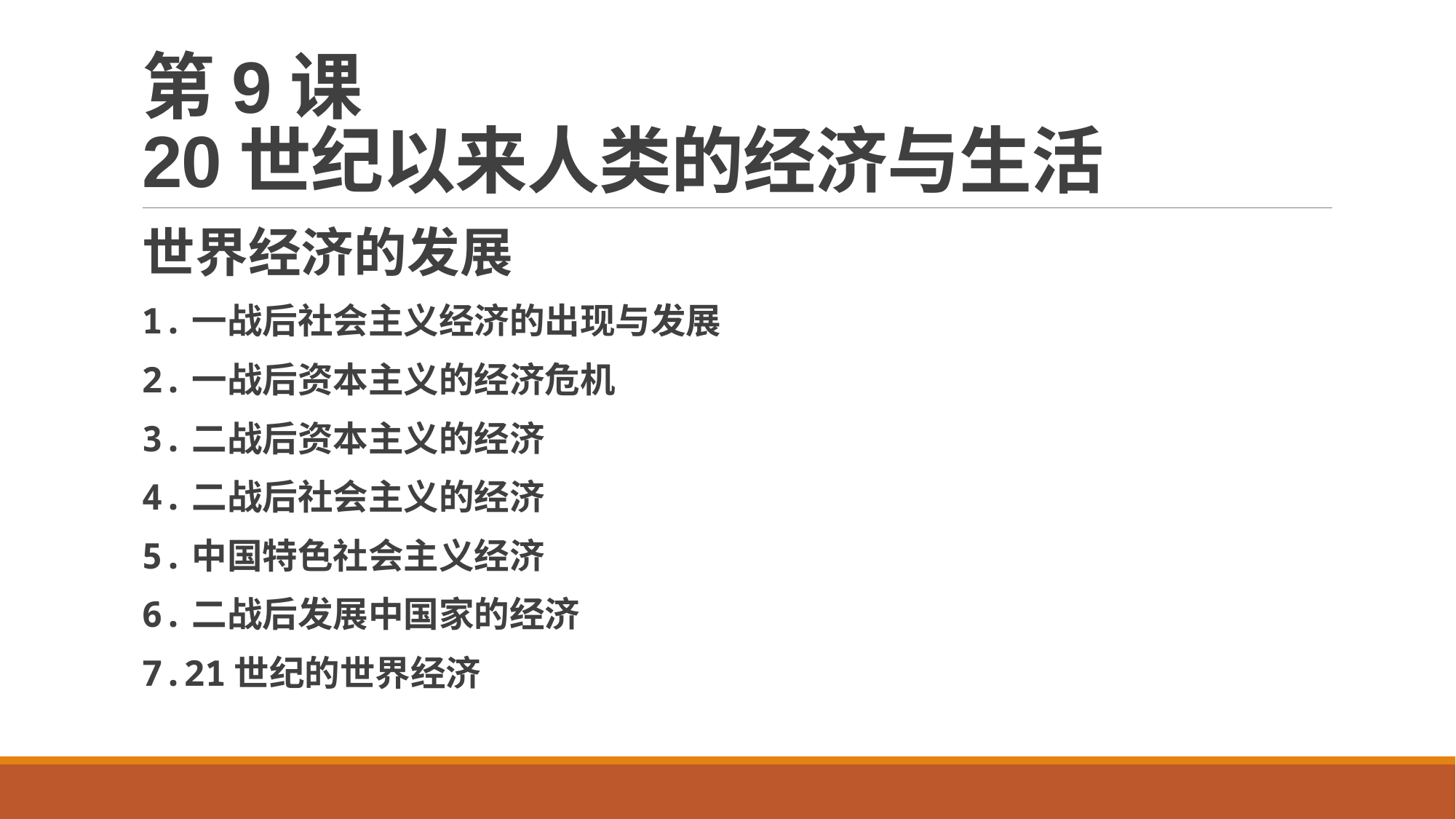

# 第9课 20世纪以来人类的经济与生活
世界经济的发展
1.一战后社会主义经济的出现与发展
2.一战后资本主义的经济危机
3.二战后资本主义的经济
4.二战后社会主义的经济
5.中国特色社会主义经济
6.二战后发展中国家的经济
7.21世纪的世界经济